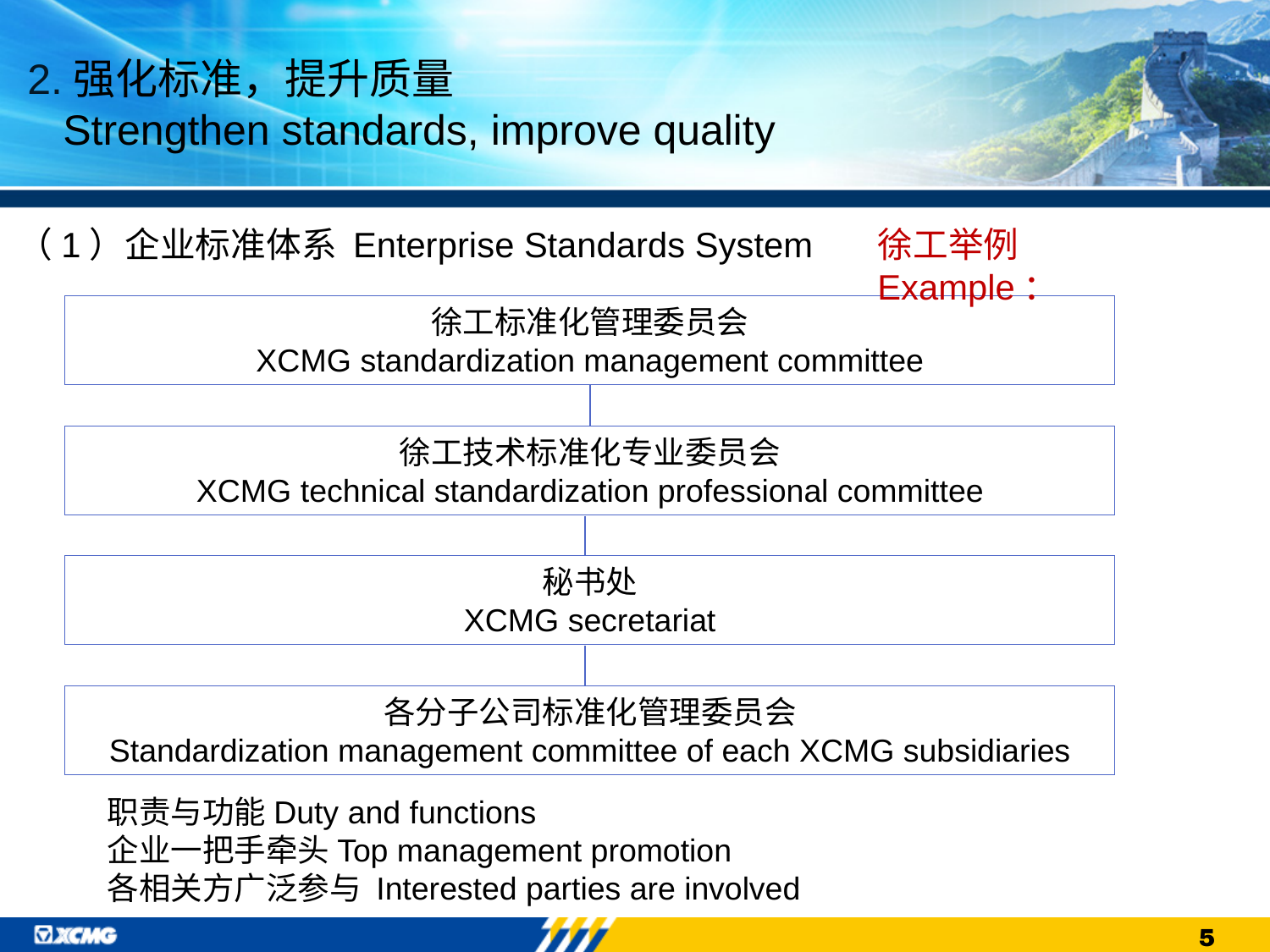

2.强化标准，提升质量
   Strengthen standards, improve quality
（1）企业标准体系 Enterprise Standards System
徐工举例Example：
徐工标准化管理委员会
XCMG standardization management committee
徐工技术标准化专业委员会
XCMG technical standardization professional committee
秘书处
XCMG secretariat
各分子公司标准化管理委员会
Standardization management committee of each XCMG subsidiaries
职责与功能Duty and functions
企业一把手牵头Top management promotion
各相关方广泛参与 Interested parties are involved